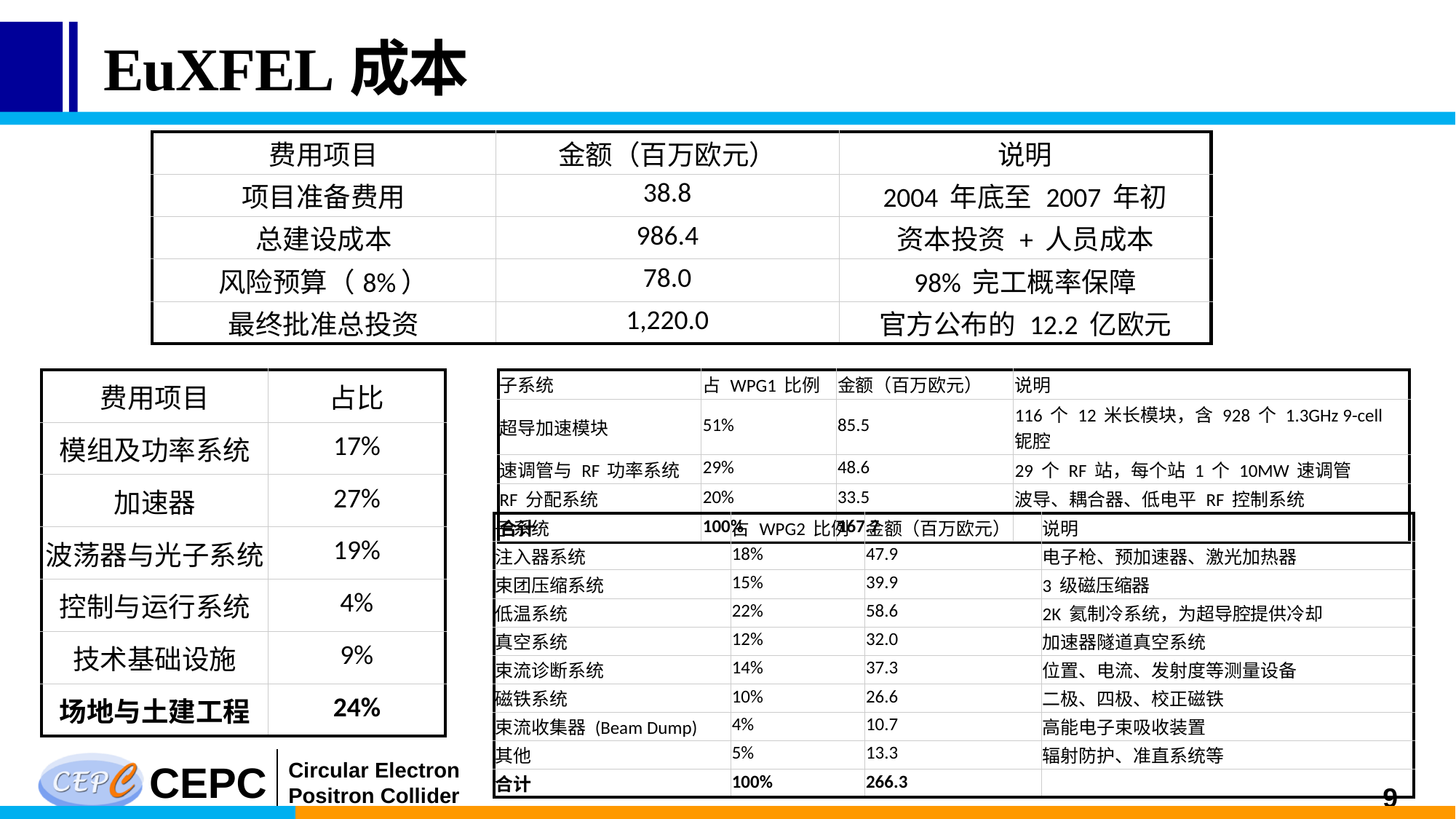

# EuXFEL成本
| 费用项目 | 金额（百万欧元） | 说明 |
| --- | --- | --- |
| 项目准备费用 | 38.8 | 2004 年底至 2007 年初 |
| 总建设成本 | 986.4 | 资本投资 + 人员成本 |
| 风险预算（8%） | 78.0 | 98% 完工概率保障 |
| 最终批准总投资 | 1,220.0 | 官方公布的 12.2 亿欧元 |
| 费用项目 | 占比 |
| --- | --- |
| 模组及功率系统 | 17% |
| 加速器 | 27% |
| 波荡器与光子系统 | 19% |
| 控制与运行系统 | 4% |
| 技术基础设施 | 9% |
| 场地与土建工程 | 24% |
| 子系统 | 占 WPG1 比例 | 金额（百万欧元） | 说明 |
| --- | --- | --- | --- |
| 超导加速模块 | 51% | 85.5 | 116 个 12 米长模块，含 928 个 1.3GHz 9-cell 铌腔 |
| 速调管与 RF 功率系统 | 29% | 48.6 | 29 个 RF 站，每个站 1 个 10MW 速调管 |
| RF 分配系统 | 20% | 33.5 | 波导、耦合器、低电平 RF 控制系统 |
| 合计 | 100% | 167.7 |  |
| 子系统 | 占 WPG2 比例 | 金额（百万欧元） | 说明 |
| --- | --- | --- | --- |
| 注入器系统 | 18% | 47.9 | 电子枪、预加速器、激光加热器 |
| 束团压缩系统 | 15% | 39.9 | 3 级磁压缩器 |
| 低温系统 | 22% | 58.6 | 2K 氦制冷系统，为超导腔提供冷却 |
| 真空系统 | 12% | 32.0 | 加速器隧道真空系统 |
| 束流诊断系统 | 14% | 37.3 | 位置、电流、发射度等测量设备 |
| 磁铁系统 | 10% | 26.6 | 二极、四极、校正磁铁 |
| 束流收集器 (Beam Dump) | 4% | 10.7 | 高能电子束吸收装置 |
| 其他 | 5% | 13.3 | 辐射防护、准直系统等 |
| 合计 | 100% | 266.3 |  |